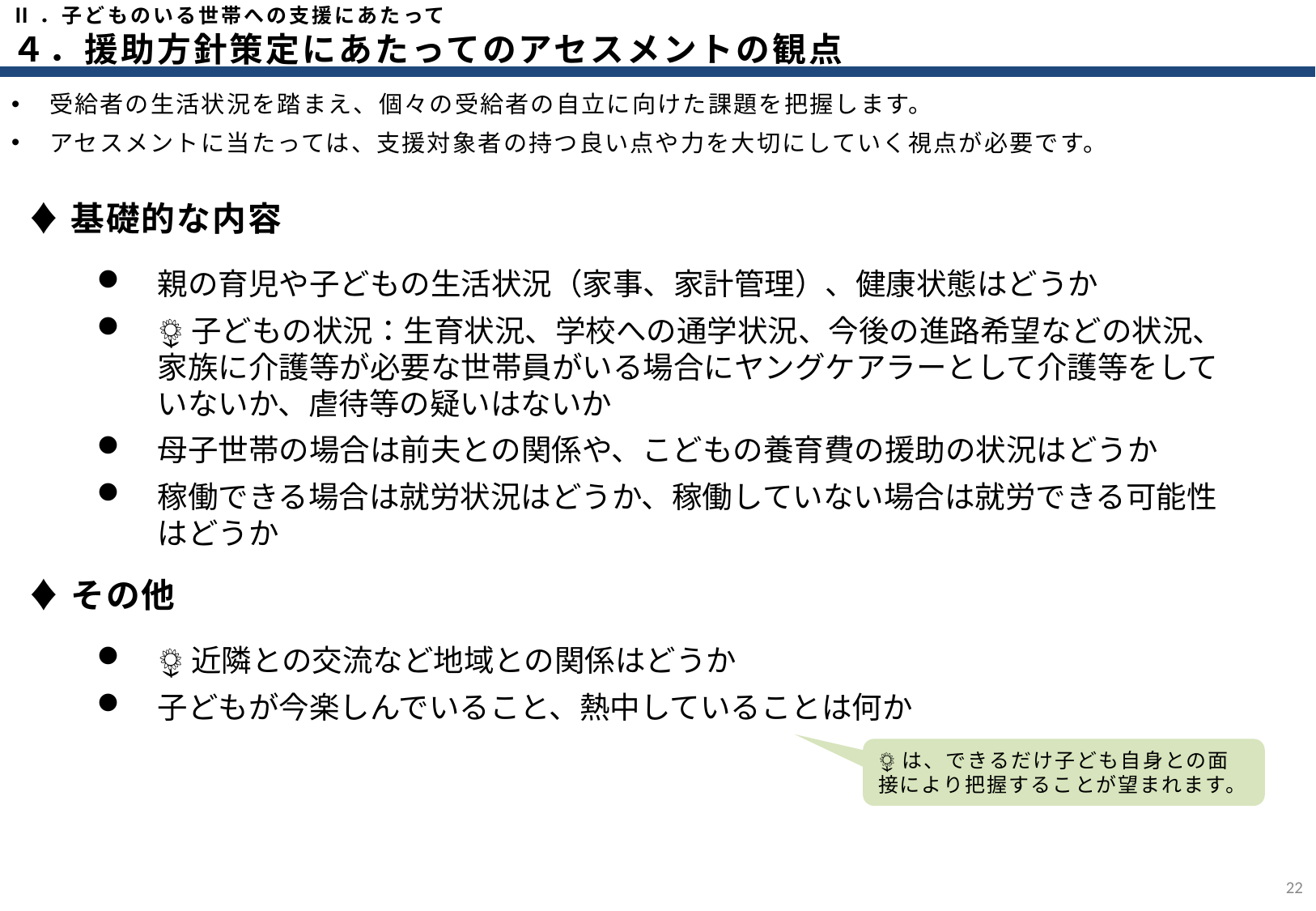

Ⅱ．子どものいる世帯への支援にあたって
４．援助方針策定にあたってのアセスメントの観点
受給者の生活状況を踏まえ、個々の受給者の自立に向けた課題を把握します。
アセスメントに当たっては、支援対象者の持つ良い点や力を大切にしていく視点が必要です。
♦基礎的な内容
親の育児や子どもの生活状況（家事、家計管理）、健康状態はどうか
🌻子どもの状況：生育状況、学校への通学状況、今後の進路希望などの状況、家族に介護等が必要な世帯員がいる場合にヤングケアラーとして介護等をしていないか、虐待等の疑いはないか
母子世帯の場合は前夫との関係や、こどもの養育費の援助の状況はどうか
稼働できる場合は就労状況はどうか、稼働していない場合は就労できる可能性はどうか
♦その他
🌻近隣との交流など地域との関係はどうか
子どもが今楽しんでいること、熱中していることは何か
🌻は、できるだけ子ども自身との面接により把握することが望まれます。
22